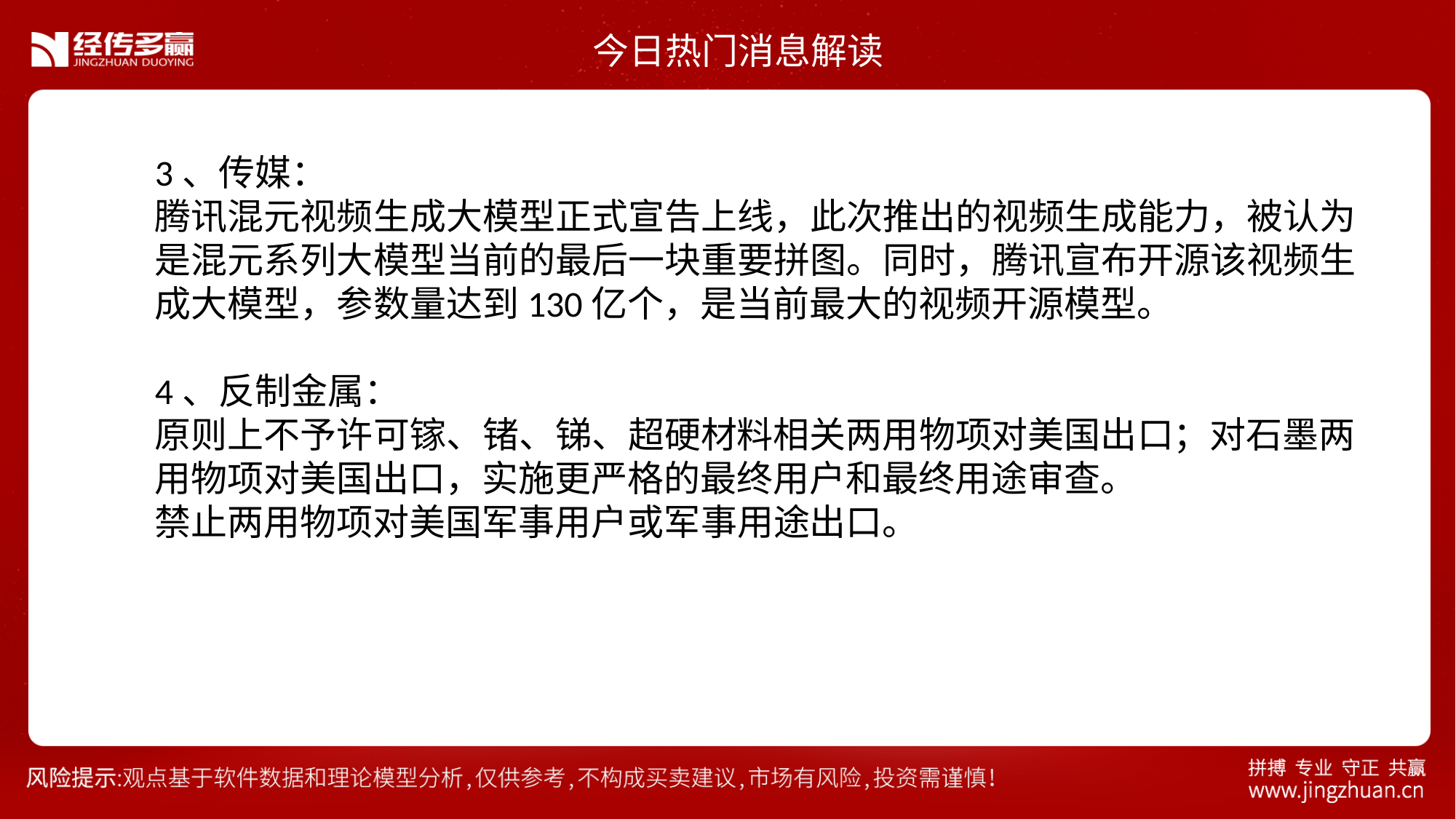

今日热门消息解读
3、传媒：
腾讯混元视频生成大模型正式宣告上线，此次推出的视频生成能力，被认为是混元系列大模型当前的最后一块重要拼图。同时，腾讯宣布开源该视频生成大模型，参数量达到130亿个，是当前最大的视频开源模型。

4、反制金属：
原则上不予许可镓、锗、锑、超硬材料相关两用物项对美国出口；对石墨两用物项对美国出口，实施更严格的最终用户和最终用途审查。
禁止两用物项对美国军事用户或军事用途出口。